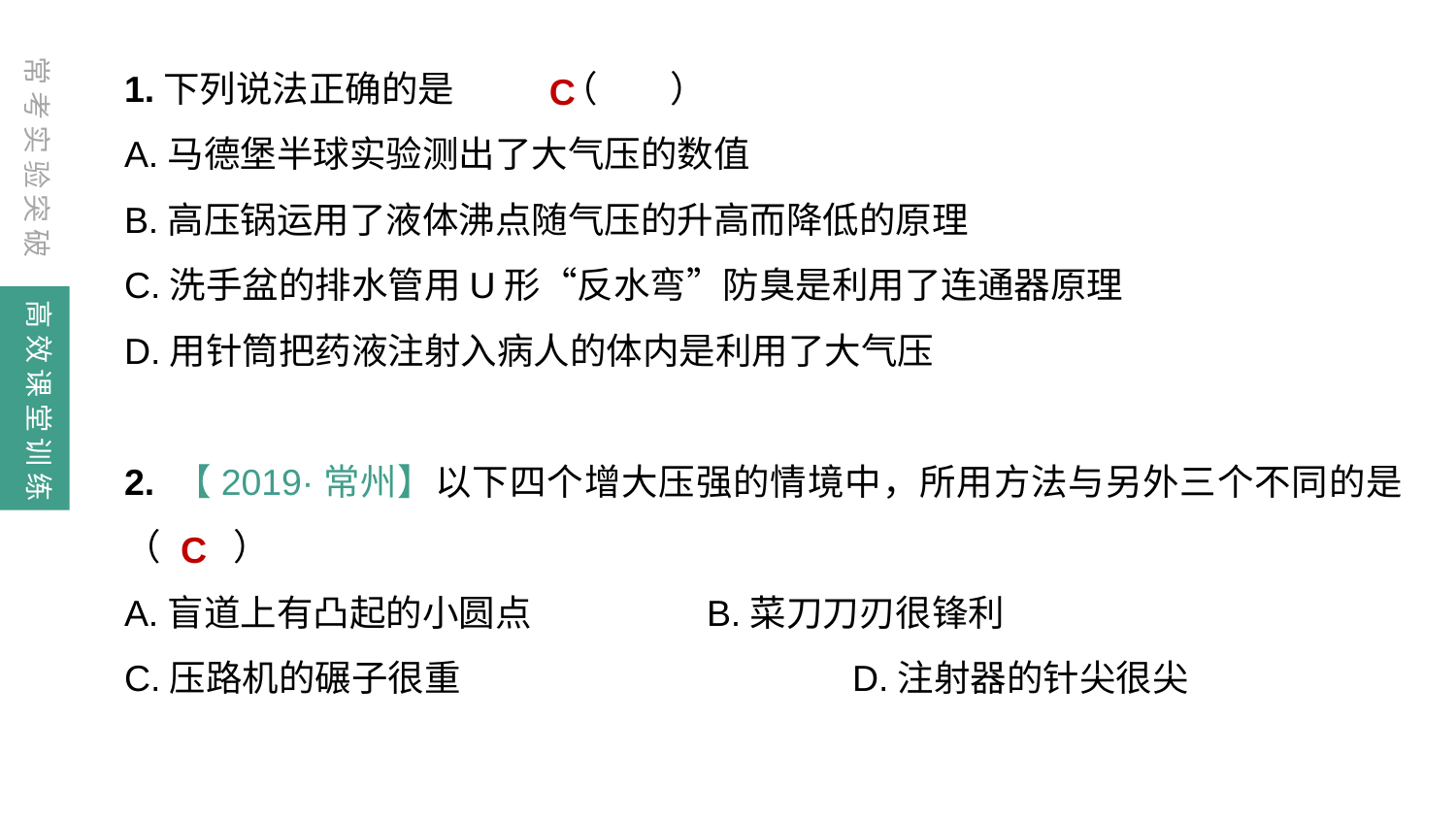

1.下列说法正确的是	（　　）
A.马德堡半球实验测出了大气压的数值
B.高压锅运用了液体沸点随气压的升高而降低的原理
C.洗手盆的排水管用U形“反水弯”防臭是利用了连通器原理
D.用针筒把药液注射入病人的体内是利用了大气压

2. 【2019·常州】以下四个增大压强的情境中，所用方法与另外三个不同的是（　　）
A.盲道上有凸起的小圆点		B.菜刀刀刃很锋利
C.压路机的碾子很重			D.注射器的针尖很尖
C
常考实验突破

高效课堂训练
C